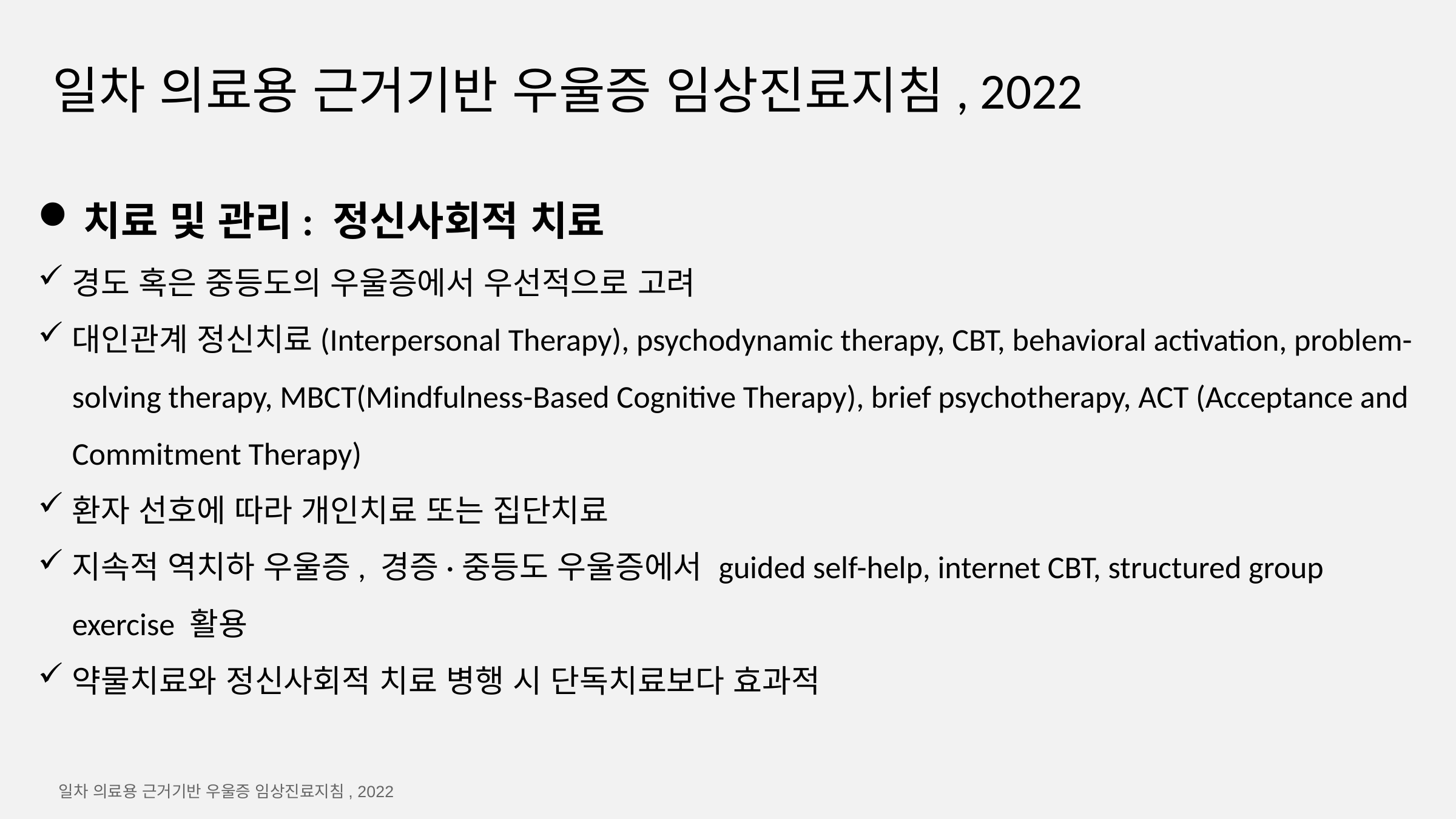

일차 의료용 근거기반 우울증 임상진료지침, 2022
치료 및 관리: 정신사회적 치료
경도 혹은 중등도의 우울증에서 우선적으로 고려
대인관계 정신치료(Interpersonal Therapy), psychodynamic therapy, CBT, behavioral activation, problem-solving therapy, MBCT(Mindfulness-Based Cognitive Therapy), brief psychotherapy, ACT (Acceptance and Commitment Therapy)
환자 선호에 따라 개인치료 또는 집단치료
지속적 역치하 우울증, 경증·중등도 우울증에서 guided self-help, internet CBT, structured group exercise 활용
약물치료와 정신사회적 치료 병행 시 단독치료보다 효과적
일차 의료용 근거기반 우울증 임상진료지침, 2022